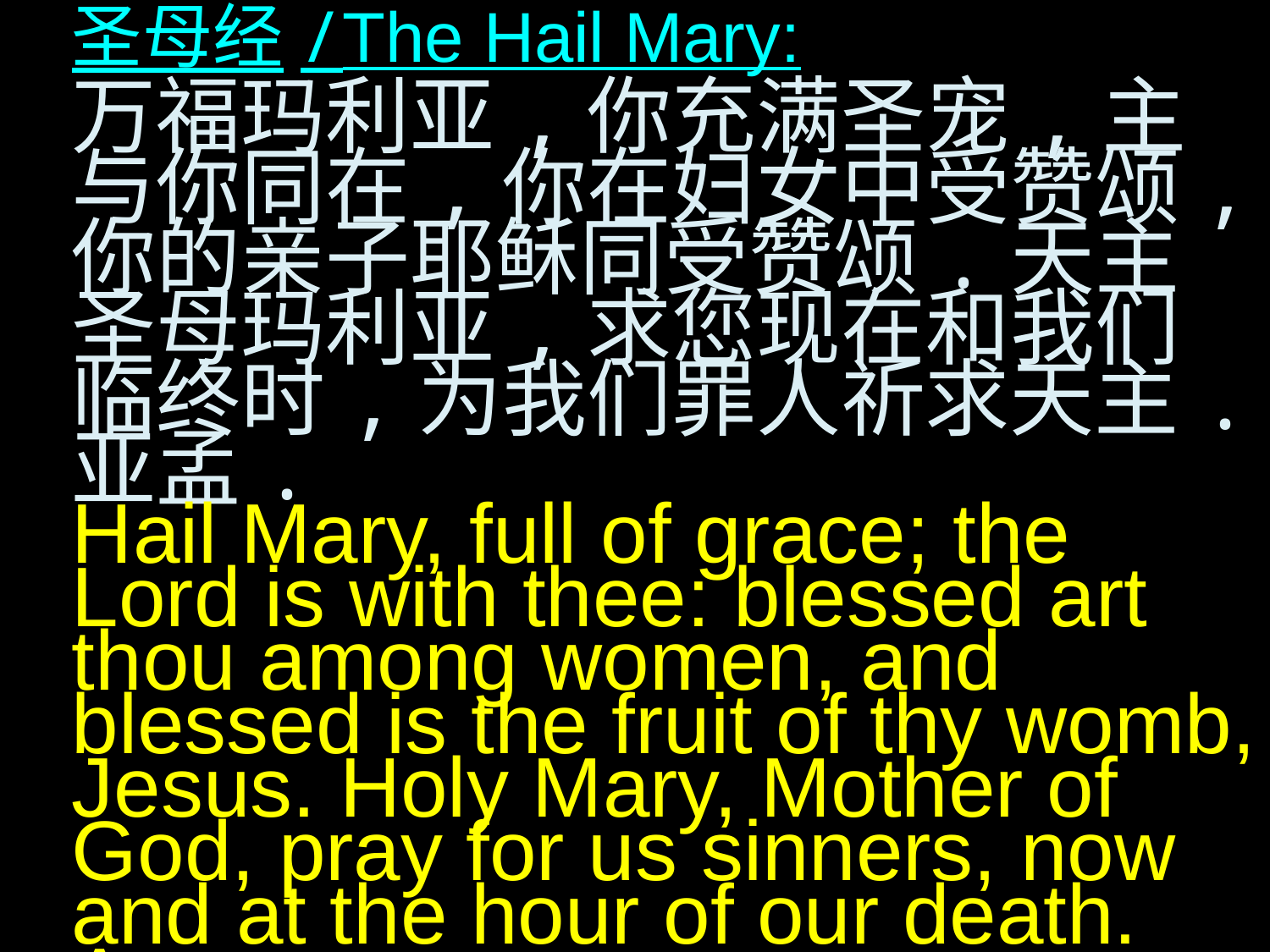

圣母经/The Hail Mary:

万福玛利亚,你充满圣宠,主与你同在,你在妇女中受赞颂,你的亲子耶稣同受赞颂.天主圣母玛利亚,求您现在和我们临终时,为我们罪人祈求天主.亚孟.
Hail Mary, full of grace; the Lord is with thee: blessed art thou among women, and blessed is the fruit of thy womb, Jesus. Holy Mary, Mother of God, pray for us sinners, now and at the hour of our death. Amen